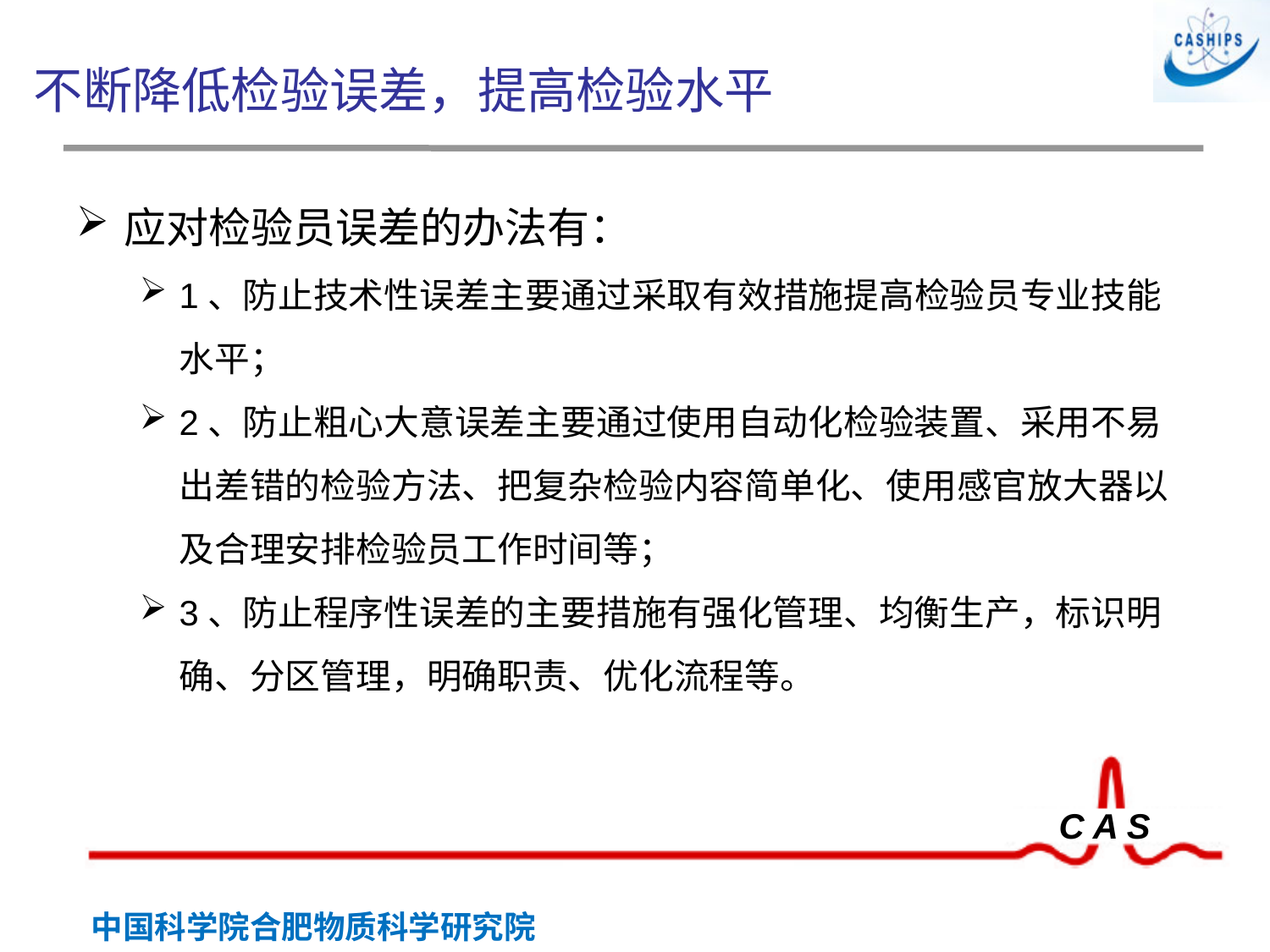

# 不断降低检验误差，提高检验水平
应对检验员误差的办法有：
1、防止技术性误差主要通过采取有效措施提高检验员专业技能水平；
2、防止粗心大意误差主要通过使用自动化检验装置、采用不易出差错的检验方法、把复杂检验内容简单化、使用感官放大器以及合理安排检验员工作时间等；
3、防止程序性误差的主要措施有强化管理、均衡生产，标识明确、分区管理，明确职责、优化流程等。